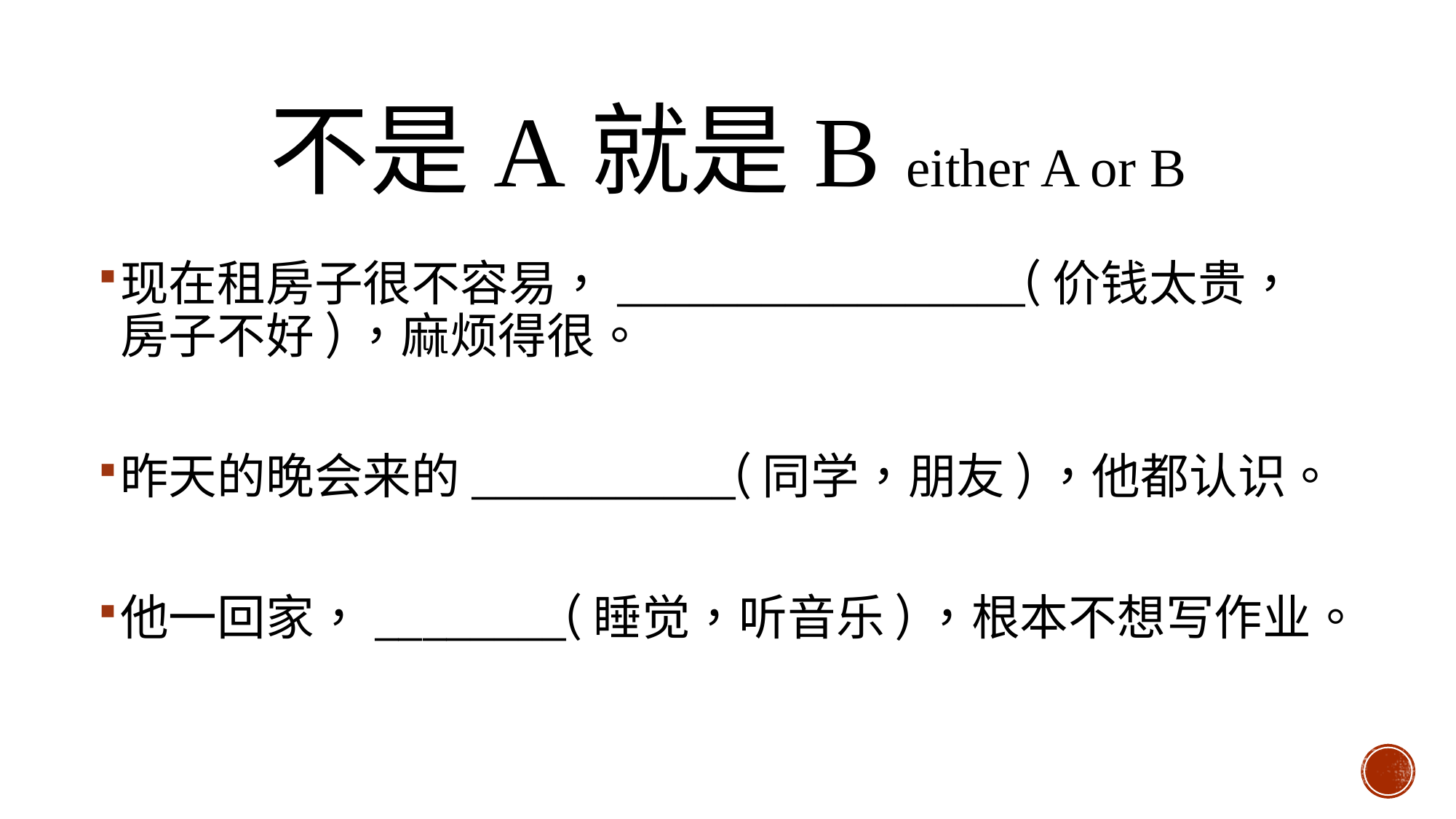

# 不是A就是B either A or B
现在租房子很不容易，_________________(价钱太贵，房子不好)，麻烦得很。

昨天的晚会来的___________(同学，朋友)，他都认识。

他一回家，________(睡觉，听音乐)，根本不想写作业。